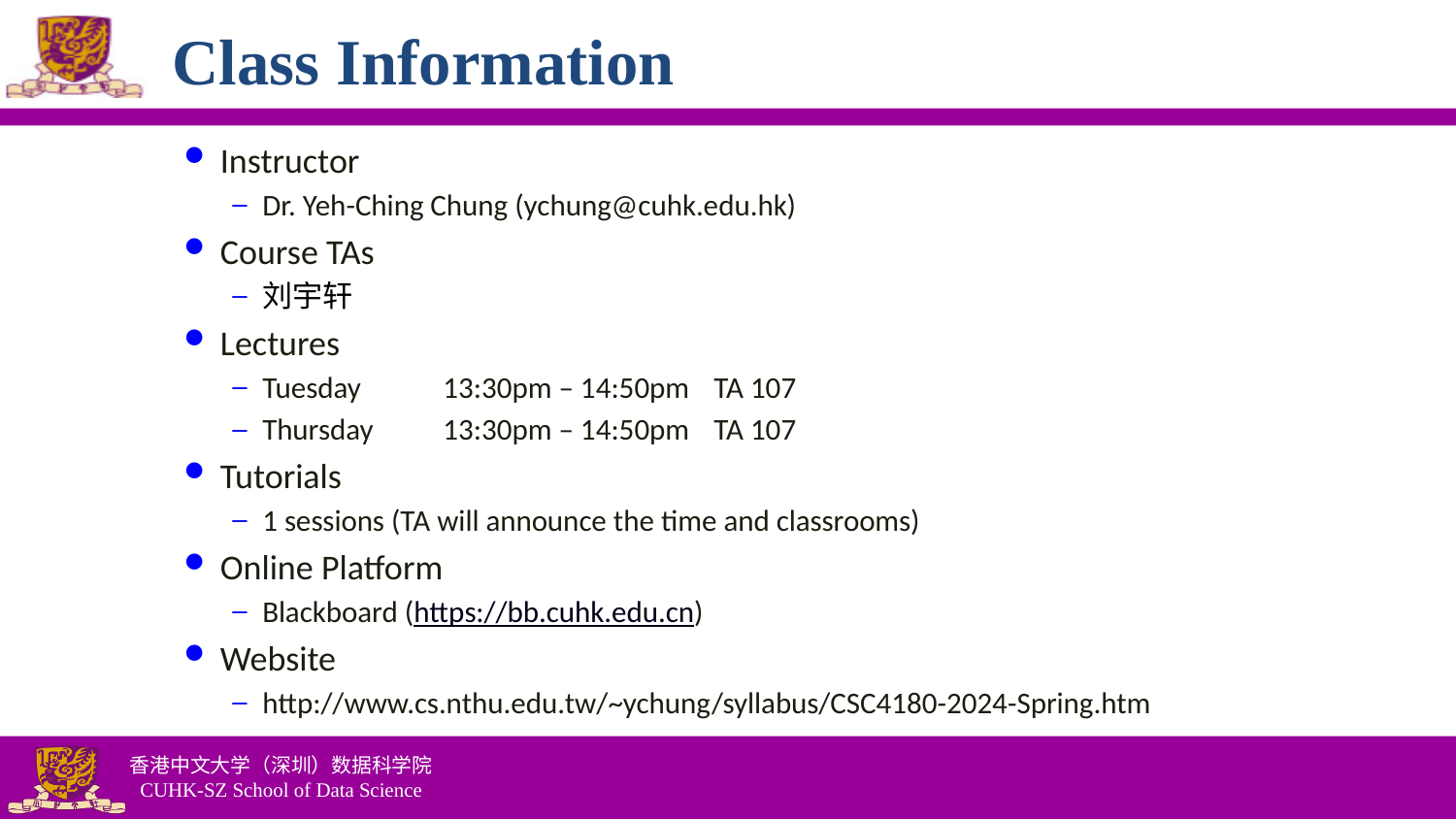

Class Information
Instructor
Dr. Yeh-Ching Chung (ychung@cuhk.edu.hk)
Course TAs
刘宇轩
Lectures
Tuesday	13:30pm – 14:50pm	TA 107
Thursday	13:30pm – 14:50pm	TA 107
Tutorials
1 sessions (TA will announce the time and classrooms)
Online Platform
Blackboard (https://bb.cuhk.edu.cn)
Website
http://www.cs.nthu.edu.tw/~ychung/syllabus/CSC4180-2024-Spring.htm